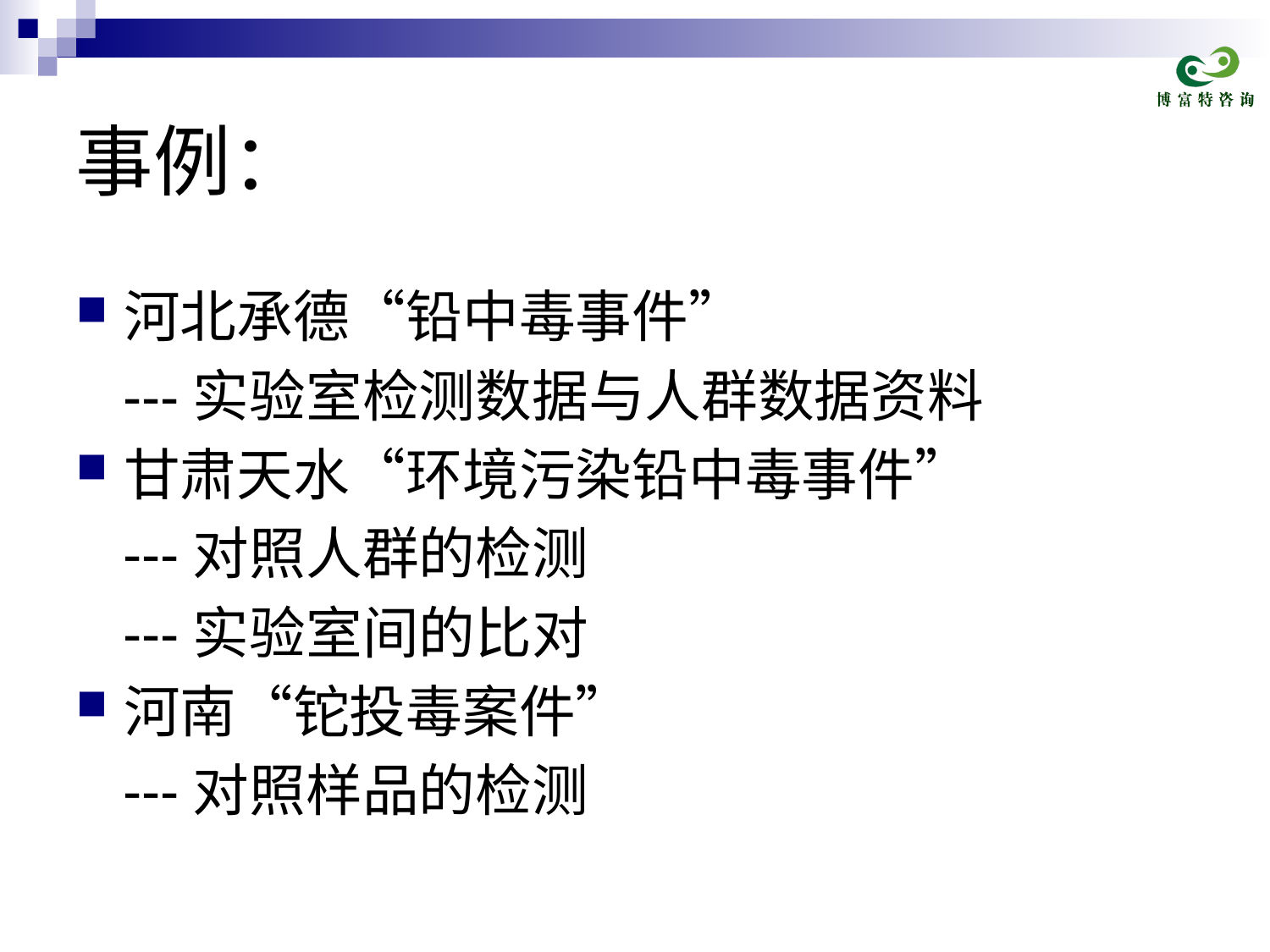

# 事例：
河北承德“铅中毒事件”
   ---实验室检测数据与人群数据资料
甘肃天水“环境污染铅中毒事件”
   ---对照人群的检测
   ---实验室间的比对
河南“铊投毒案件”
   ---对照样品的检测